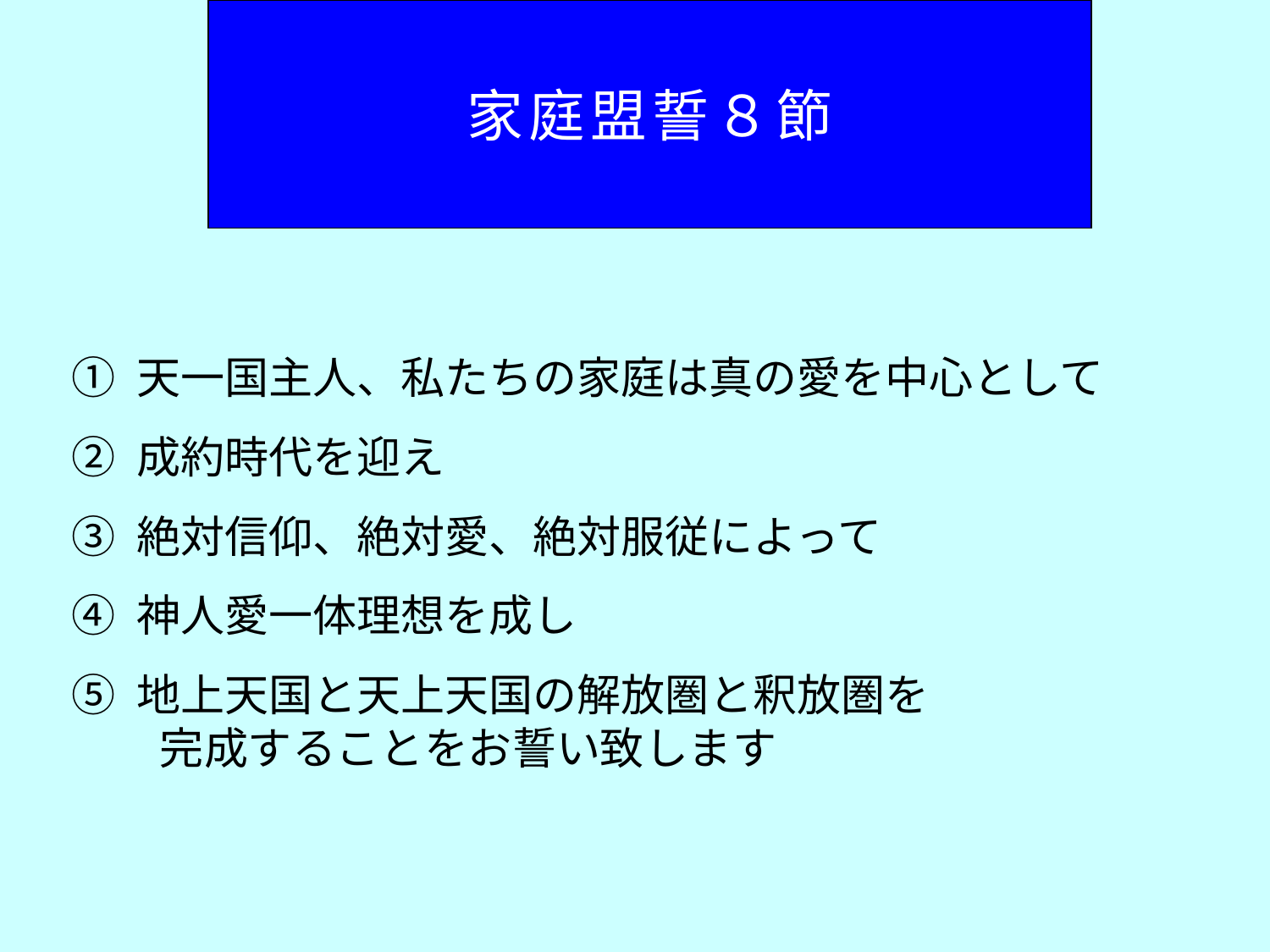

家庭盟誓８節
① 天一国主人、私たちの家庭は真の愛を中心として
② 成約時代を迎え
③ 絶対信仰、絶対愛、絶対服従によって
④ 神人愛一体理想を成し
⑤ 地上天国と天上天国の解放圏と釈放圏を
　　完成することをお誓い致します